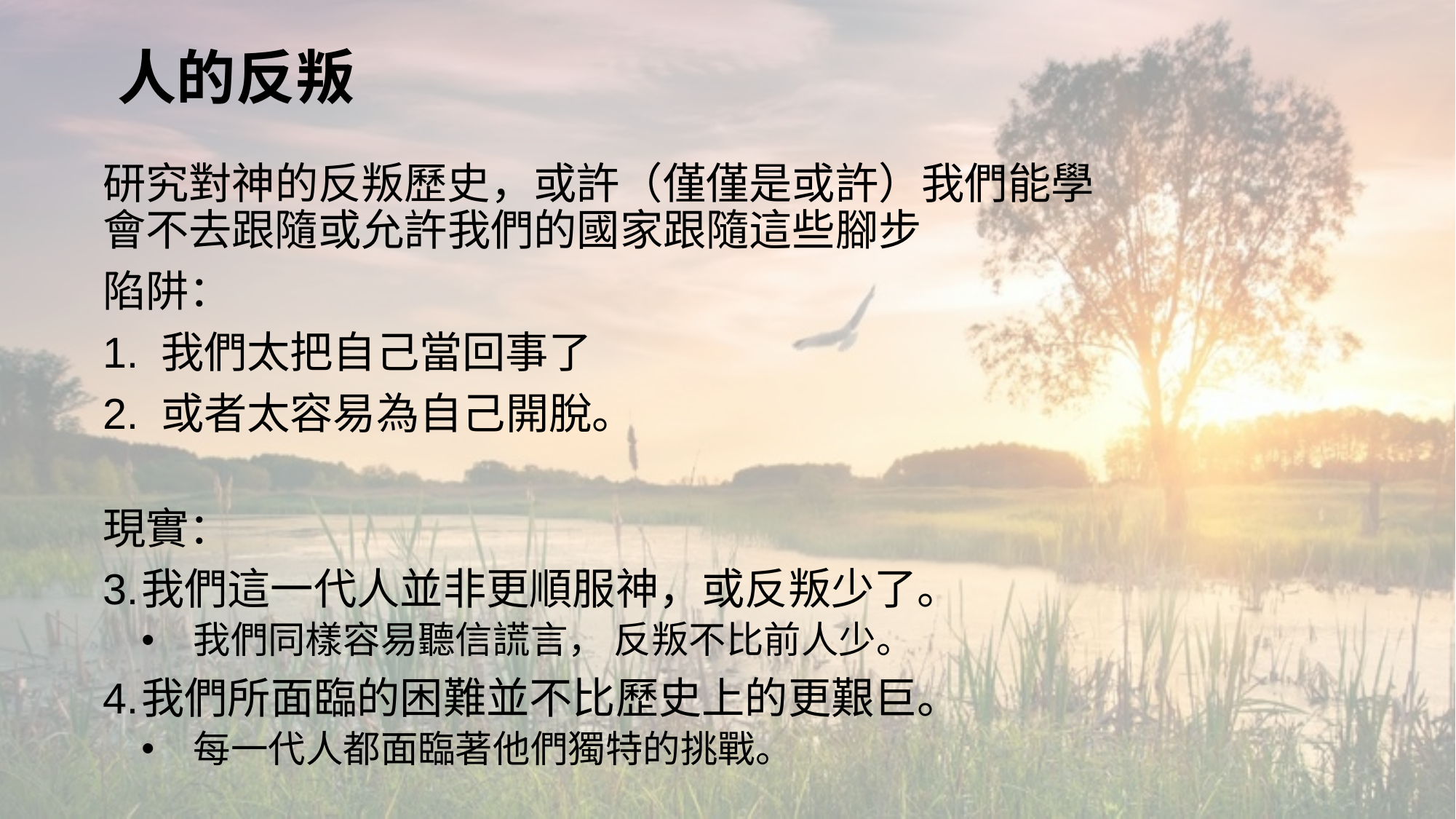

# 人的反叛
研究對神的反叛歷史，或許（僅僅是或許）我們能學會不去跟隨或允許我們的國家跟隨這些腳步
陷阱：
我們太把自己當回事了
或者太容易為自己開脫。

現實：
我們這一代人並非更順服神，或反叛少了。
我們同樣容易聽信謊言， 反叛不比前人少。
我們所面臨的困難並不比歷史上的更艱巨。
每一代人都面臨著他們獨特的挑戰。